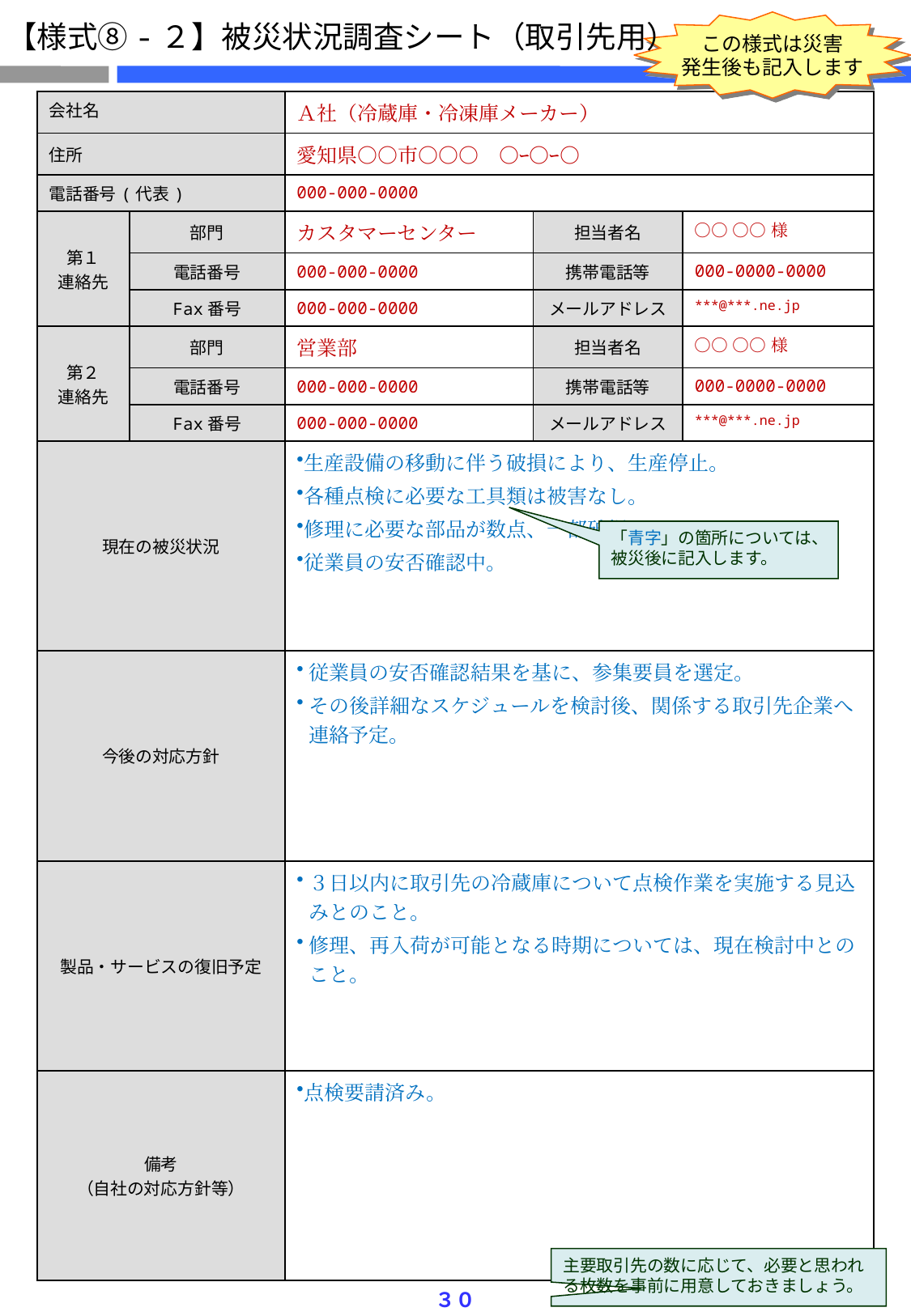

【様式⑧-２】被災状況調査シート（取引先用）
この様式は災害
発生後も記入します
| 会社名 |  | Ａ社（冷蔵庫・冷凍庫メーカー） |  |  |
| --- | --- | --- | --- | --- |
| 住所 |  | 愛知県○○市○○○　○ｰ○ｰ○ |  |  |
| 電話番号(代表) |  | 000-000-0000 |  |  |
| 第１ 連絡先 | 部門 | カスタマーセンター | 担当者名 | ○○ ○○様 |
|  | 電話番号 | 000-000-0000 | 携帯電話等 | 000-0000-0000 |
|  | Fax番号 | 000-000-0000 | メールアドレス | \*\*\*@\*\*\*.ne.jp |
| 第２ 連絡先 | 部門 | 営業部 | 担当者名 | ○○ ○○様 |
|  | 電話番号 | 000-000-0000 | 携帯電話等 | 000-0000-0000 |
|  | Fax番号 | 000-000-0000 | メールアドレス | \*\*\*@\*\*\*.ne.jp |
| 現在の被災状況 |  | 生産設備の移動に伴う破損により、生産停止。 各種点検に必要な工具類は被害なし。 修理に必要な部品が数点、一部破損。 従業員の安否確認中。 |  |  |
| 今後の対応方針 |  | 従業員の安否確認結果を基に、参集要員を選定。 その後詳細なスケジュールを検討後、関係する取引先企業へ連絡予定。 |  |  |
| 製品・サービスの復旧予定 |  | ３日以内に取引先の冷蔵庫について点検作業を実施する見込みとのこと。 修理、再入荷が可能となる時期については、現在検討中とのこと。 |  |  |
| 備考 （自社の対応方針等） |  | 点検要請済み。 |  |  |
「青字」の箇所については、被災後に記入します。
主要取引先の数に応じて、必要と思われる枚数を事前に用意しておきましょう。
３０